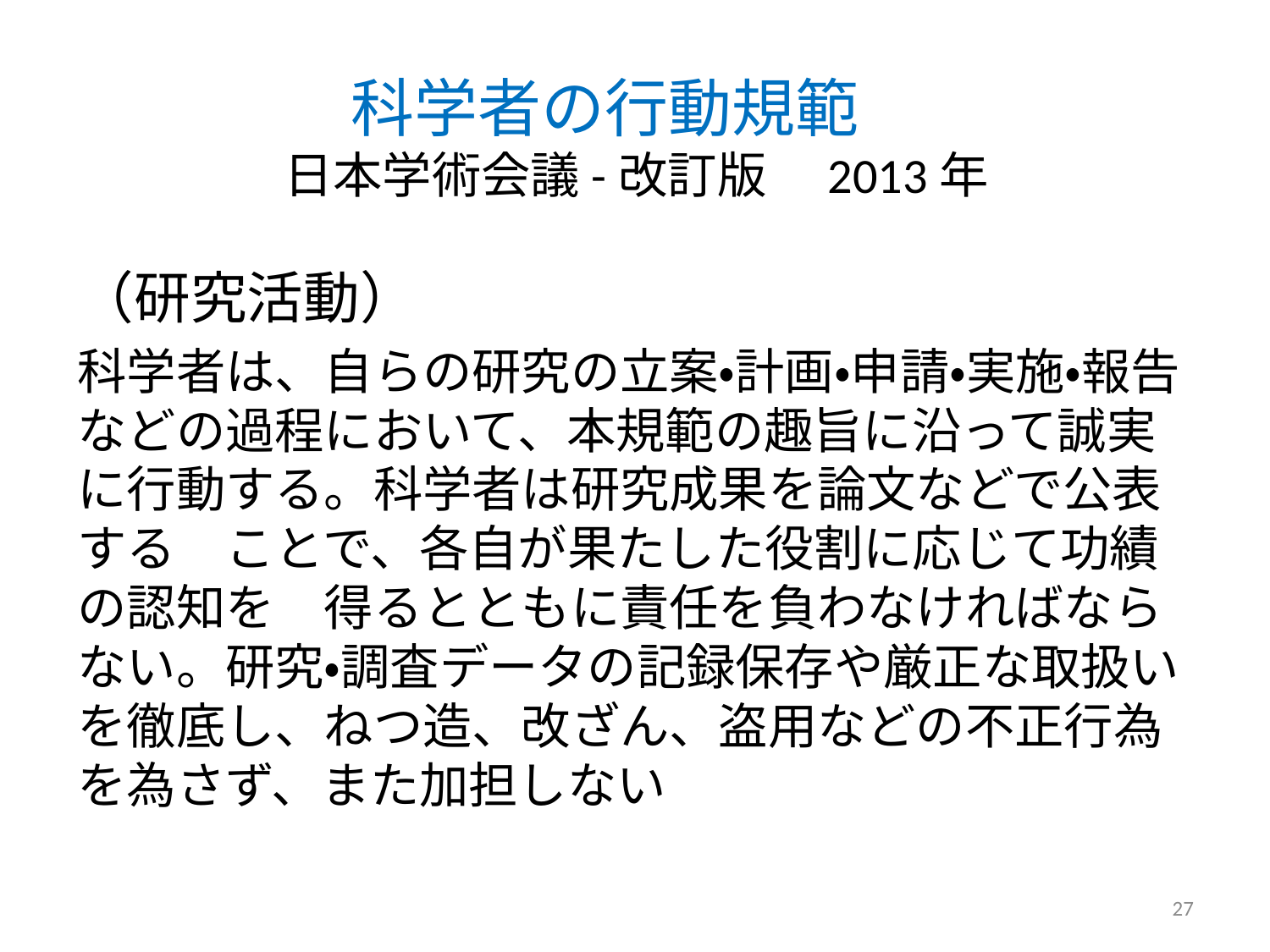

# 科学者の行動規範　 日本学術会議-改訂版　2013年
（研究活動）
科学者は、自らの研究の立案・計画・申請・実施・報告などの過程において、本規範の趣旨に沿って誠実に行動する。科学者は研究成果を論文などで公表する　ことで、各自が果たした役割に応じて功績の認知を　得るとともに責任を負わなければならない。研究・調査データの記録保存や厳正な取扱いを徹底し、ねつ造、改ざん、盗用などの不正行為を為さず、また加担しない

27